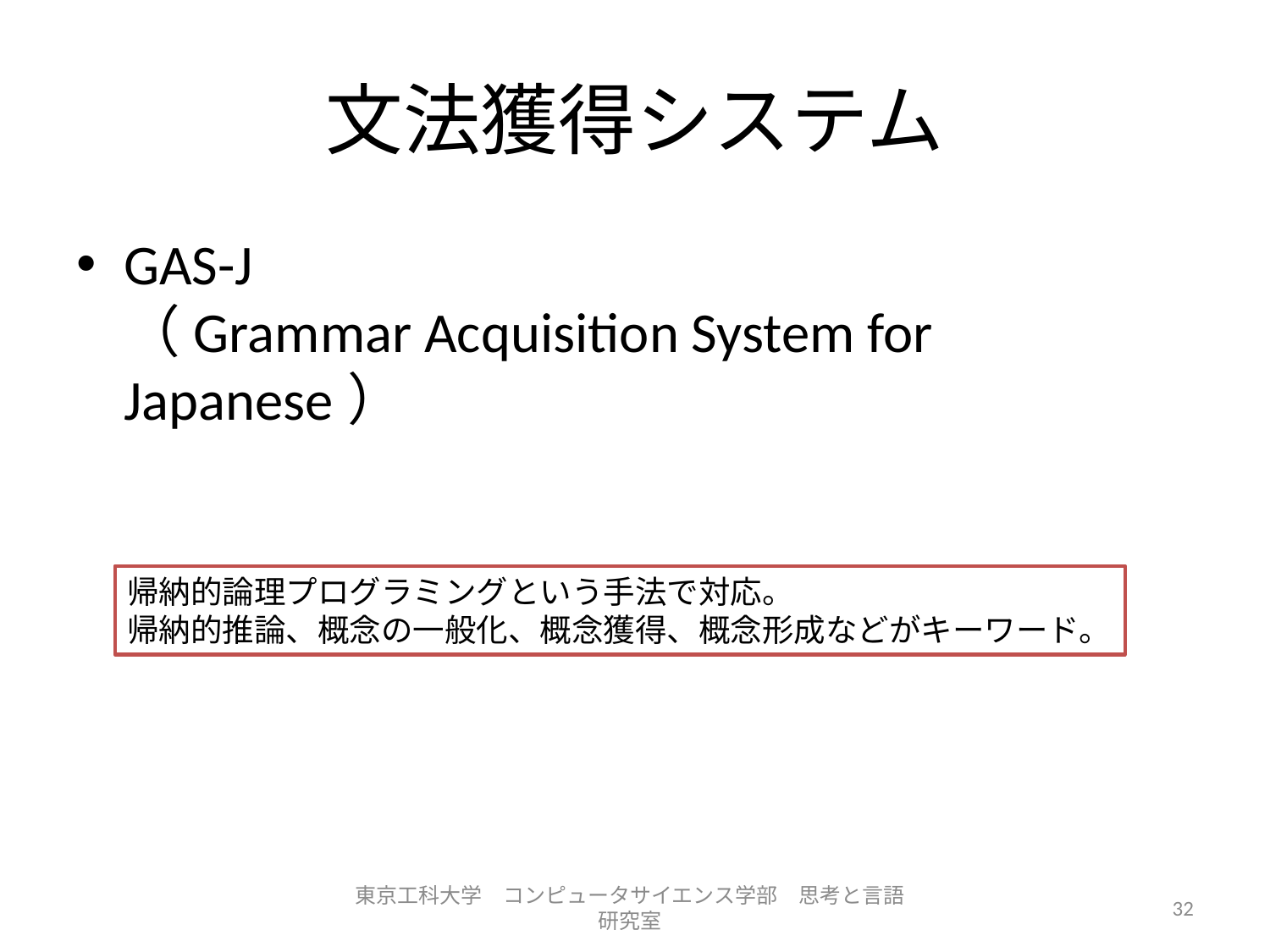

# 文法獲得システム
GAS-J
（Grammar Acquisition System for Japanese）
帰納的論理プログラミングという手法で対応。
帰納的推論、概念の一般化、概念獲得、概念形成などがキーワード。
東京工科大学　コンピュータサイエンス学部　思考と言語研究室
32